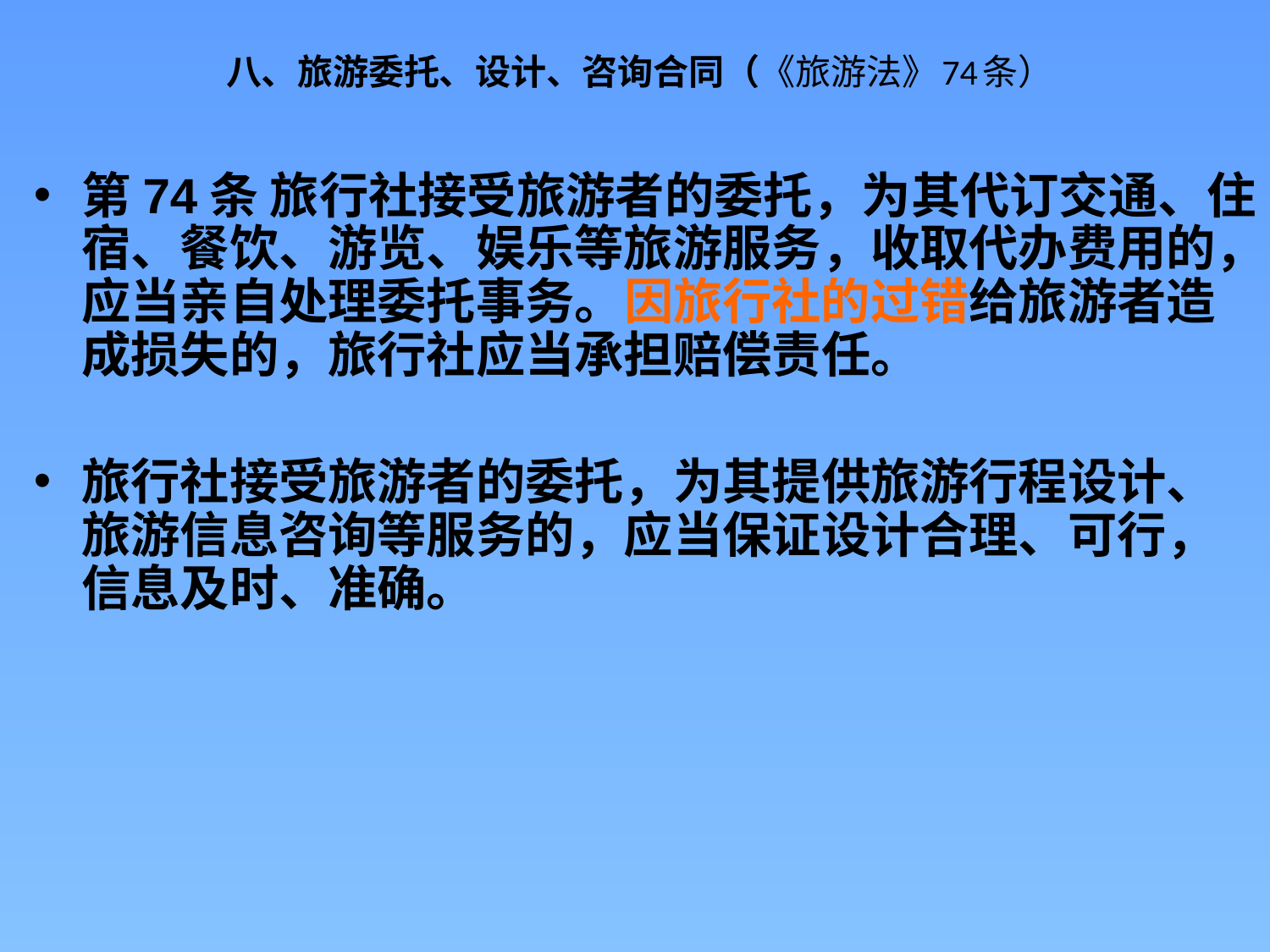

# 八、旅游委托、设计、咨询合同（《旅游法》74条）

第74条 旅行社接受旅游者的委托，为其代订交通、住宿、餐饮、游览、娱乐等旅游服务，收取代办费用的，应当亲自处理委托事务。因旅行社的过错给旅游者造成损失的，旅行社应当承担赔偿责任。

旅行社接受旅游者的委托，为其提供旅游行程设计、旅游信息咨询等服务的，应当保证设计合理、可行，信息及时、准确。